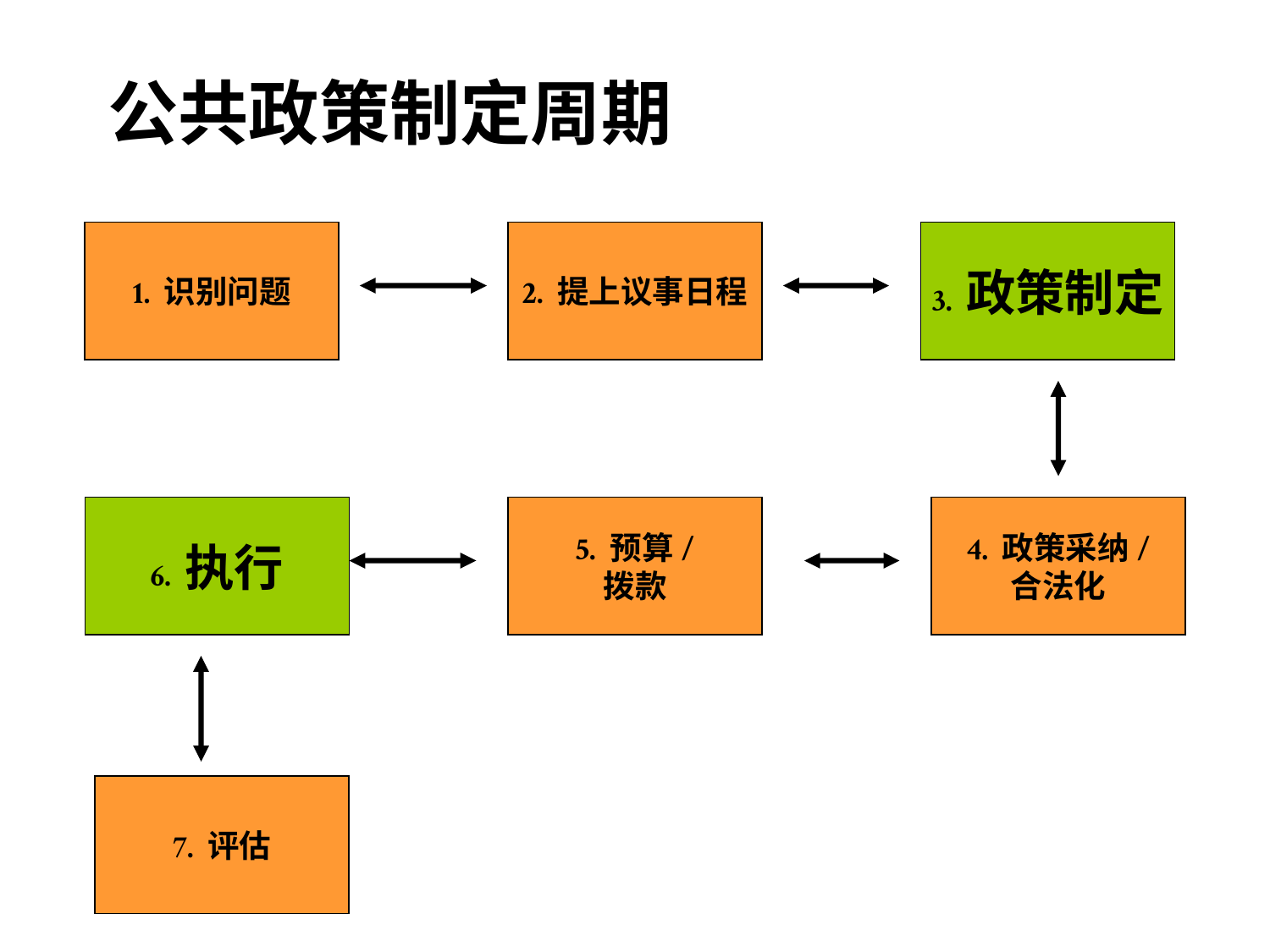

公共政策制定周期
1. 识别问题
2. 提上议事日程
3. 政策制定

6. 执行
5. 预算/
拨款
4. 政策采纳/
合法化

7. 评估